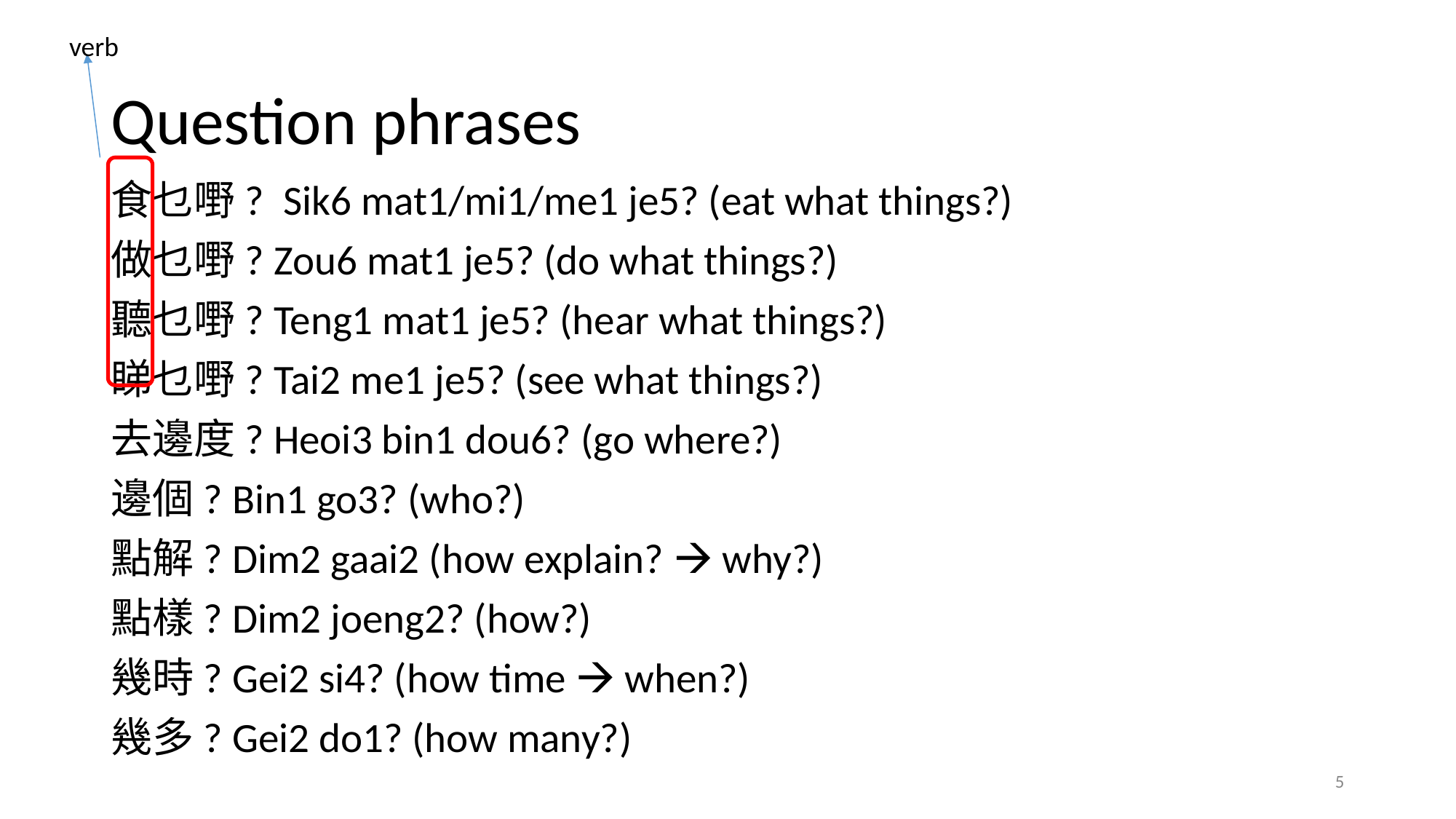

verb
# Question phrases

食乜嘢?  Sik6 mat1/mi1/me1 je5? (eat what things?)
做乜嘢? Zou6 mat1 je5? (do what things?)
聽乜嘢? Teng1 mat1 je5? (hear what things?)
睇乜嘢? Tai2 me1 je5? (see what things?)
去邊度? Heoi3 bin1 dou6? (go where?)
邊個? Bin1 go3? (who?)
點解? Dim2 gaai2 (how explain? 🡪 why?)
點樣? Dim2 joeng2? (how?)
幾時? Gei2 si4? (how time 🡪 when?)
幾多? Gei2 do1? (how many?)
5